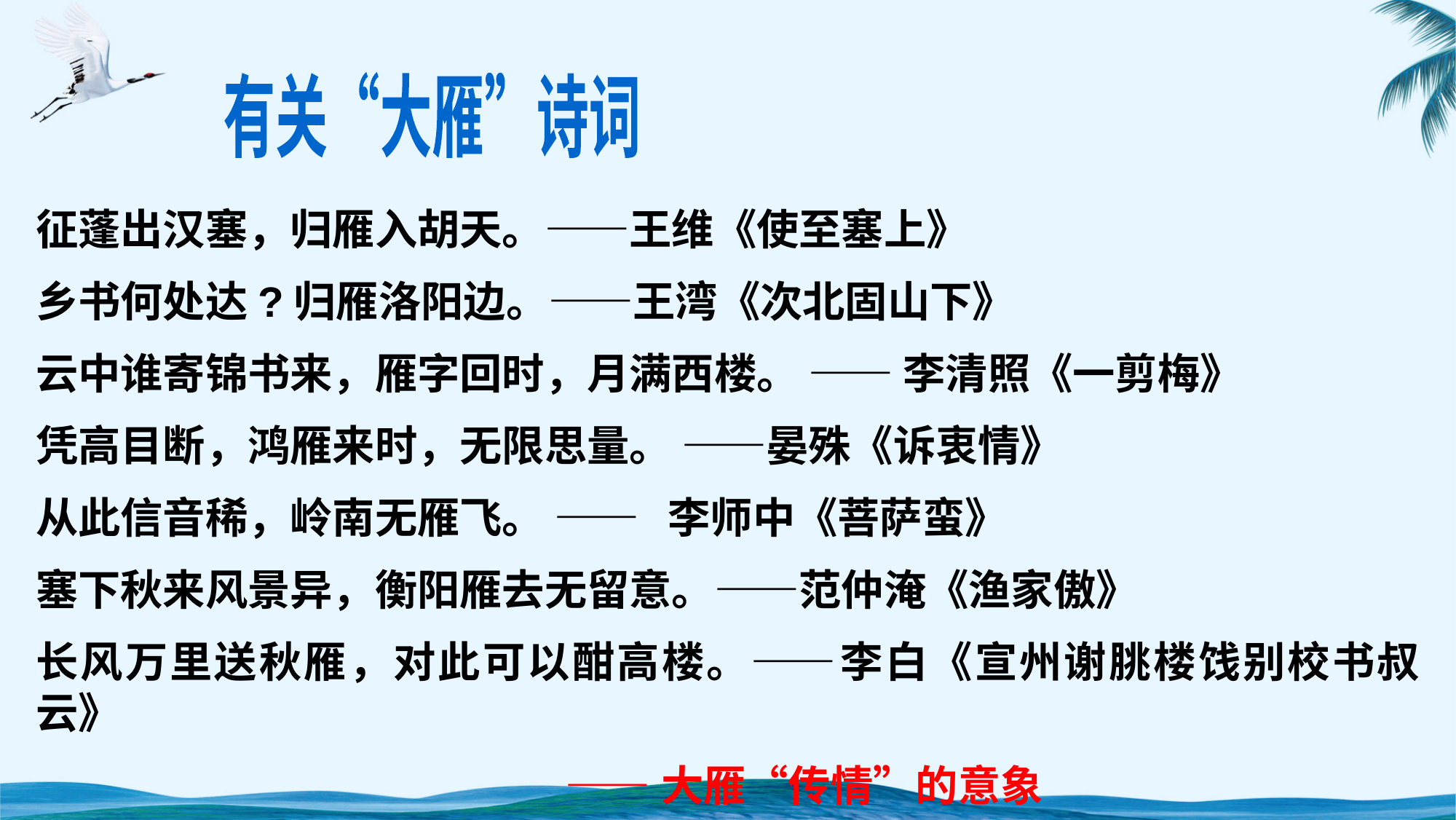

有关“大雁”诗词
征蓬出汉塞，归雁入胡天。——王维《使至塞上》
乡书何处达?归雁洛阳边。——王湾《次北固山下》
云中谁寄锦书来，雁字回时，月满西楼。 —— 李清照《一剪梅》
凭高目断，鸿雁来时，无限思量。 ——晏殊《诉衷情》
从此信音稀，岭南无雁飞。 ——   李师中《菩萨蛮》
塞下秋来风景异，衡阳雁去无留意。——范仲淹《渔家傲》
长风万里送秋雁，对此可以酣高楼。——李白《宣州谢朓楼饯别校书叔云》
                                                       ——大雁“传情”的意象